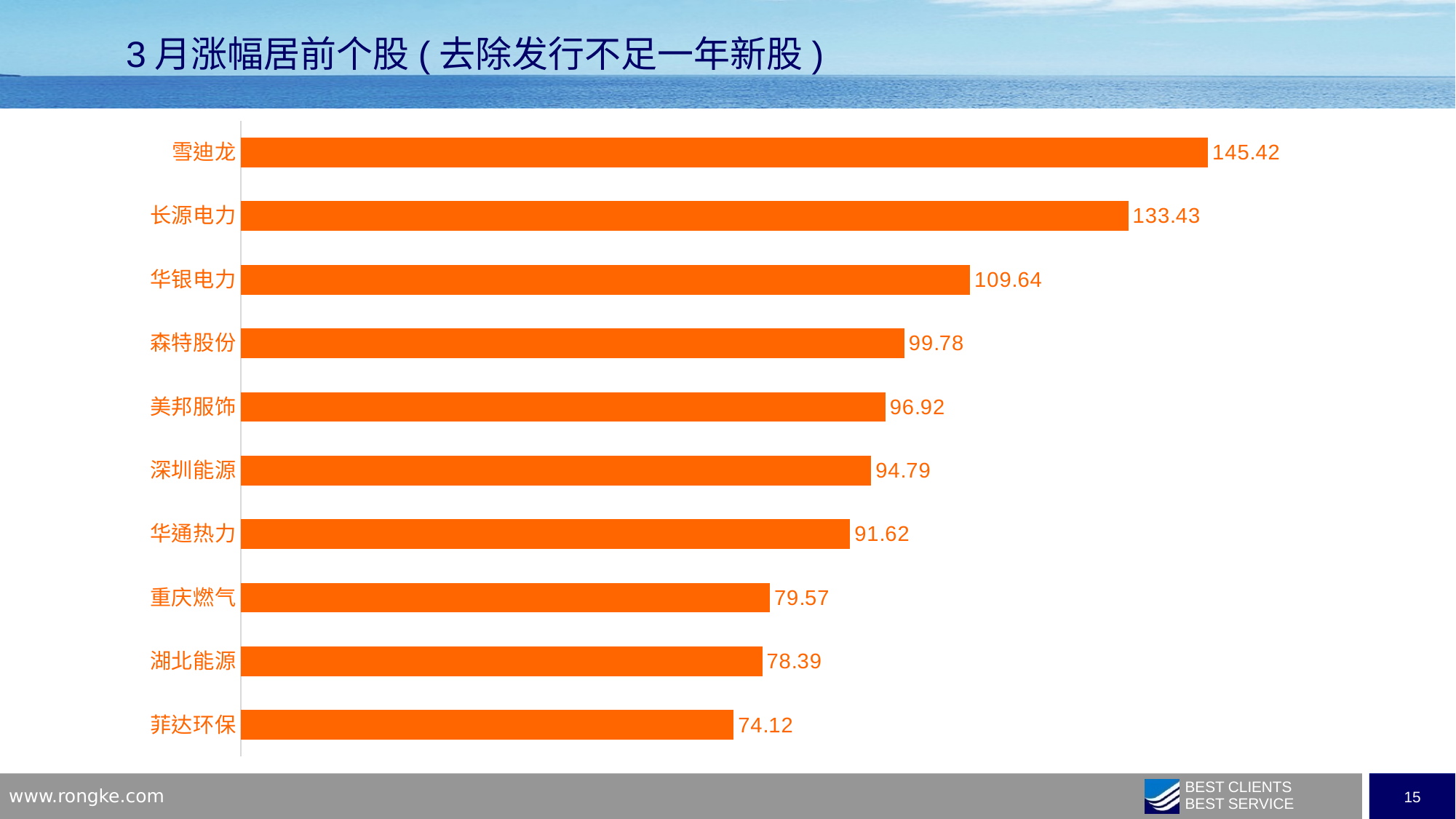

3月涨幅居前个股(去除发行不足一年新股)

### Chart

| Category |  |
|---|---|
| 菲达环保 | 74.1176 |
| 湖北能源 | 78.3934 |
| 重庆燃气 | 79.5666 |
| 华通热力 | 91.6185 |
| 深圳能源 | 94.7917 |
| 美邦服饰 | 96.9231 |
| 森特股份 | 99.7838 |
| 华银电力 | 109.6429 |
| 长源电力 | 133.427 |
| 雪迪龙 | 145.4219 |